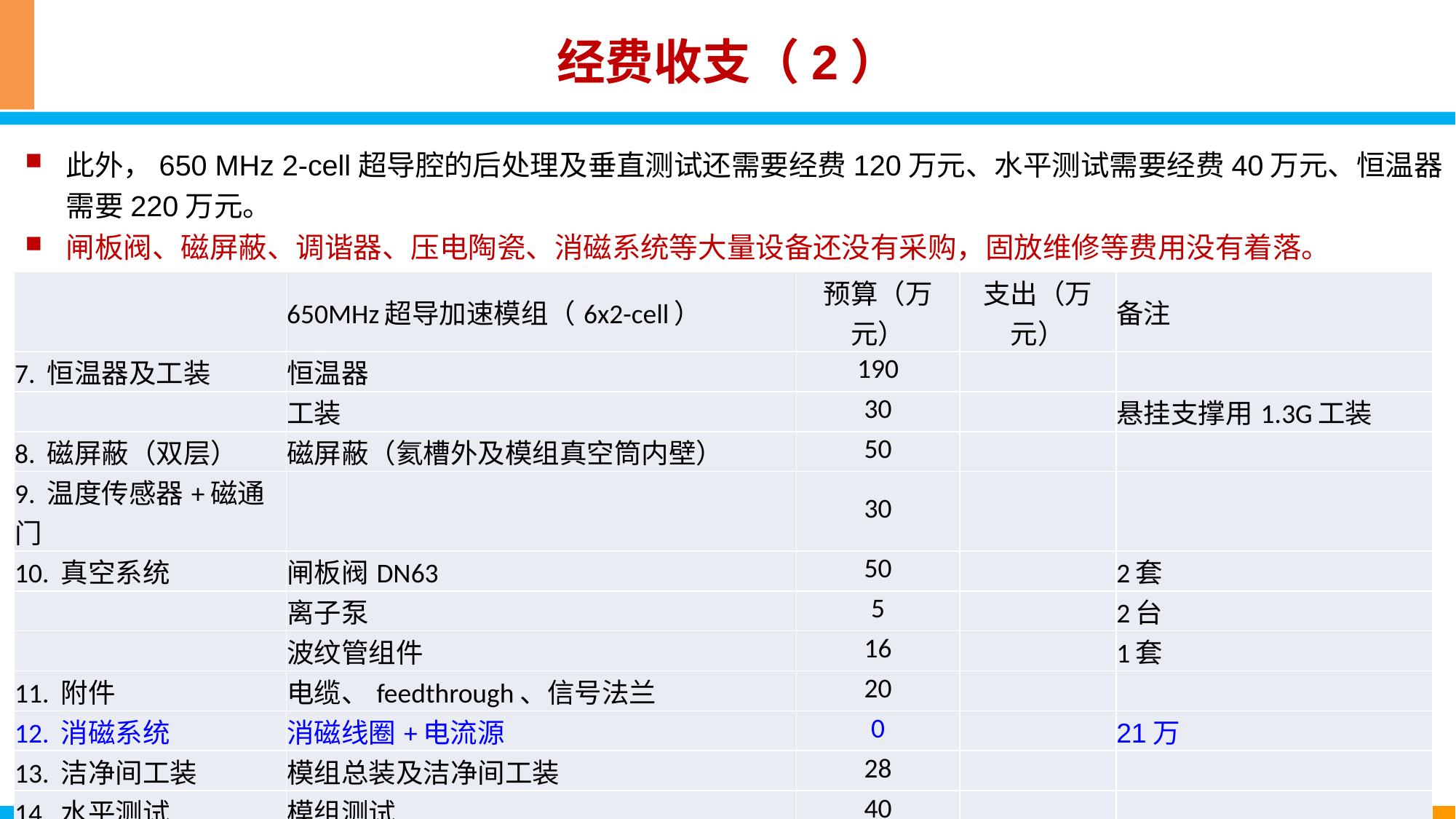

# 经费收支（2）
此外，650 MHz 2-cell超导腔的后处理及垂直测试还需要经费120万元、水平测试需要经费40万元、恒温器需要220万元。
闸板阀、磁屏蔽、调谐器、压电陶瓷、消磁系统等大量设备还没有采购，固放维修等费用没有着落。
|  | 650MHz超导加速模组（6x2-cell） | 预算（万元） | 支出（万元） | 备注 |
| --- | --- | --- | --- | --- |
| 7. 恒温器及工装 | 恒温器 | 190 |  |  |
|  | 工装 | 30 |  | 悬挂支撑用1.3G工装 |
| 8. 磁屏蔽（双层） | 磁屏蔽（氦槽外及模组真空筒内壁） | 50 |  |  |
| 9. 温度传感器+磁通门 |  | 30 |  |  |
| 10. 真空系统 | 闸板阀DN63 | 50 |  | 2套 |
|  | 离子泵 | 5 |  | 2台 |
|  | 波纹管组件 | 16 |  | 1套 |
| 11. 附件 | 电缆、feedthrough、信号法兰 | 20 |  |  |
| 12. 消磁系统 | 消磁线圈+电流源 | 0 |  | 21万 |
| 13. 洁净间工装 | 模组总装及洁净间工装 | 28 |  |  |
| 14. 水平测试 | 模组测试 | 40 |  |  |
|  | 管理费+税费 | 180 | 40 |  |
| 15.其他 | 阀箱、测试小车等其他费用由低温系统（600万）支出 |  |  |  |
|  | 总计 | 1960 | 728.8 |  |
6